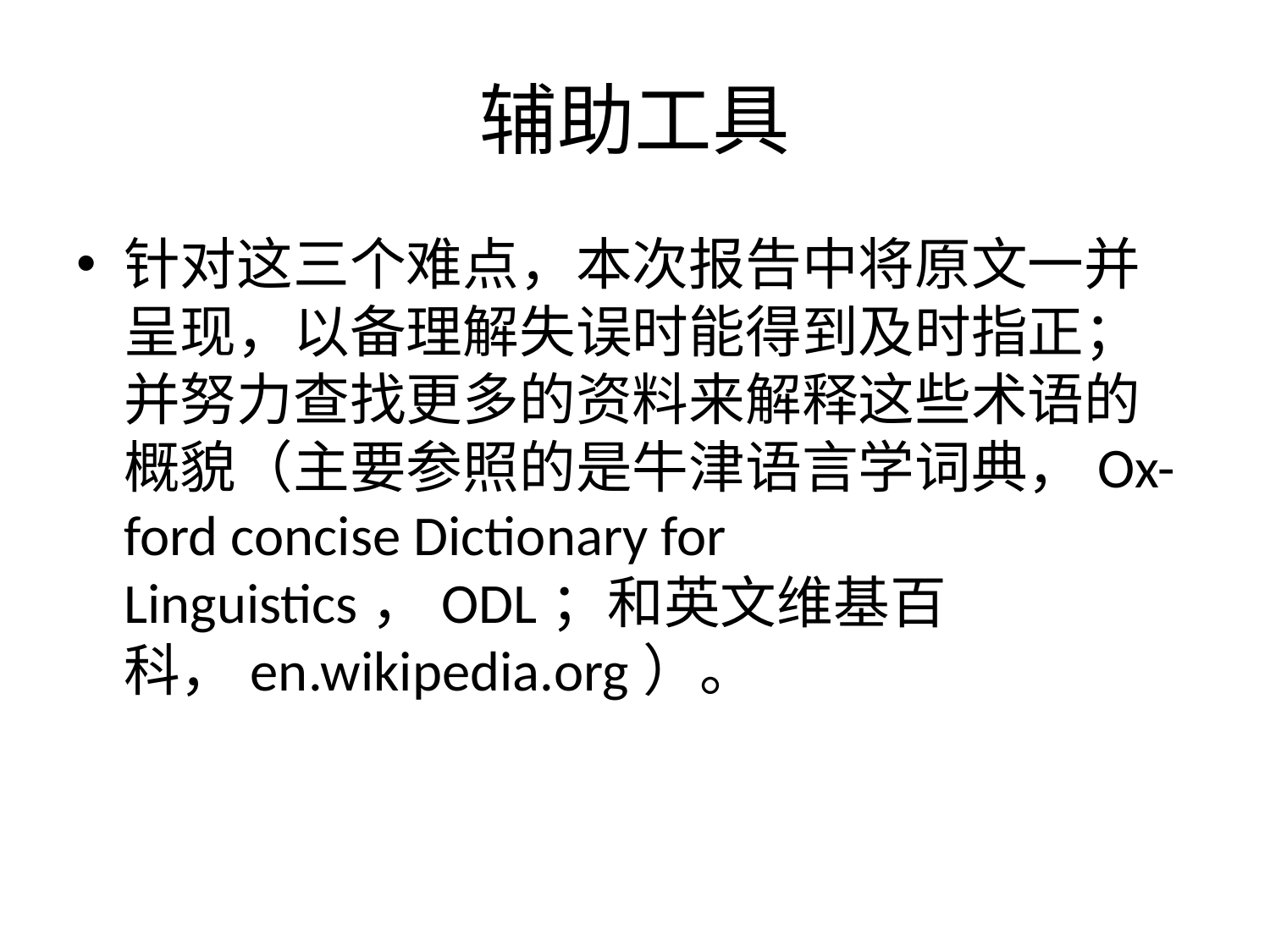

# 辅助工具
针对这三个难点，本次报告中将原文一并呈现，以备理解失误时能得到及时指正；并努力查找更多的资料来解释这些术语的概貌（主要参照的是牛津语言学词典，Ox-ford concise Dictionary for Linguistics，ODL；和英文维基百科，en.wikipedia.org）。